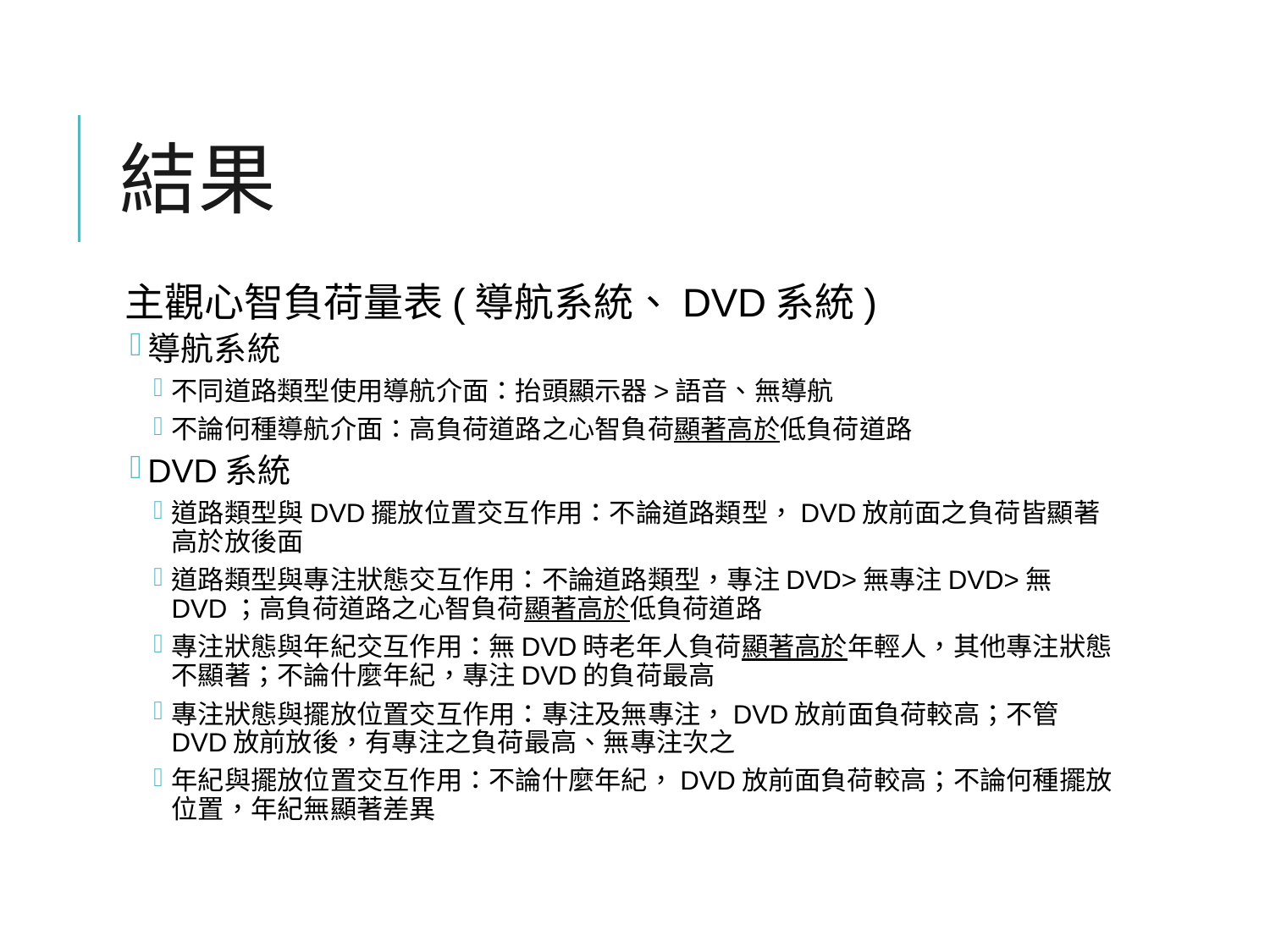

# 結果
主觀心智負荷量表(導航系統、DVD系統)
導航系統
不同道路類型使用導航介面：抬頭顯示器>語音、無導航
不論何種導航介面：高負荷道路之心智負荷顯著高於低負荷道路
DVD系統
道路類型與DVD擺放位置交互作用：不論道路類型，DVD放前面之負荷皆顯著高於放後面
道路類型與專注狀態交互作用：不論道路類型，專注DVD>無專注DVD>無DVD；高負荷道路之心智負荷顯著高於低負荷道路
專注狀態與年紀交互作用：無DVD時老年人負荷顯著高於年輕人，其他專注狀態不顯著；不論什麼年紀，專注DVD的負荷最高
專注狀態與擺放位置交互作用：專注及無專注，DVD放前面負荷較高；不管DVD放前放後，有專注之負荷最高、無專注次之
年紀與擺放位置交互作用：不論什麼年紀，DVD放前面負荷較高；不論何種擺放位置，年紀無顯著差異